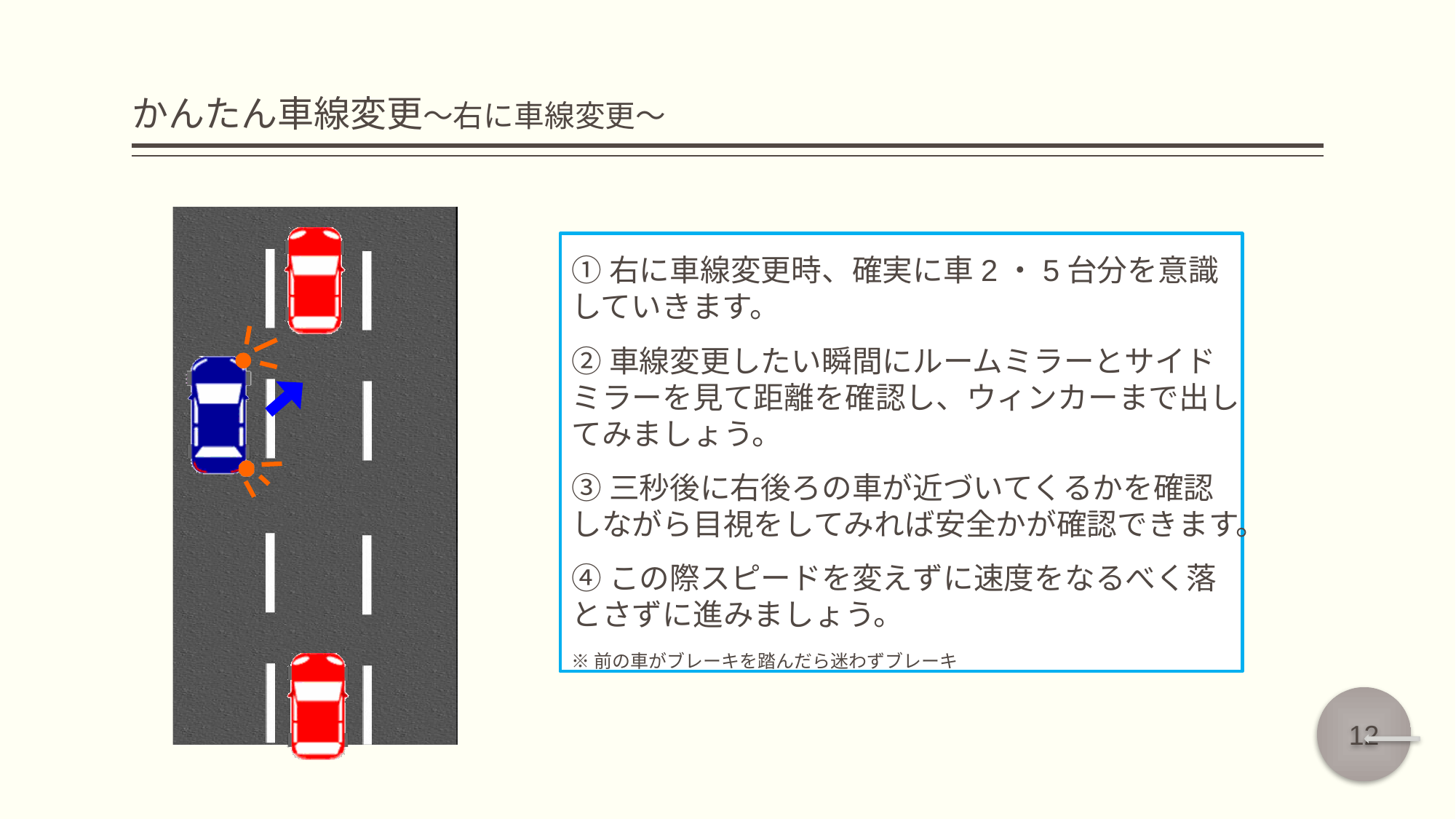

# かんたん車線変更～右に車線変更～

①右に車線変更時、確実に車2・5台分を意識していきます。
②車線変更したい瞬間にルームミラーとサイドミラーを見て距離を確認し、ウィンカーまで出してみましょう。
③三秒後に右後ろの車が近づいてくるかを確認しながら目視をしてみれば安全かが確認できます。
④この際スピードを変えずに速度をなるべく落とさずに進みましょう。
※前の車がブレーキを踏んだら迷わずブレーキ

12